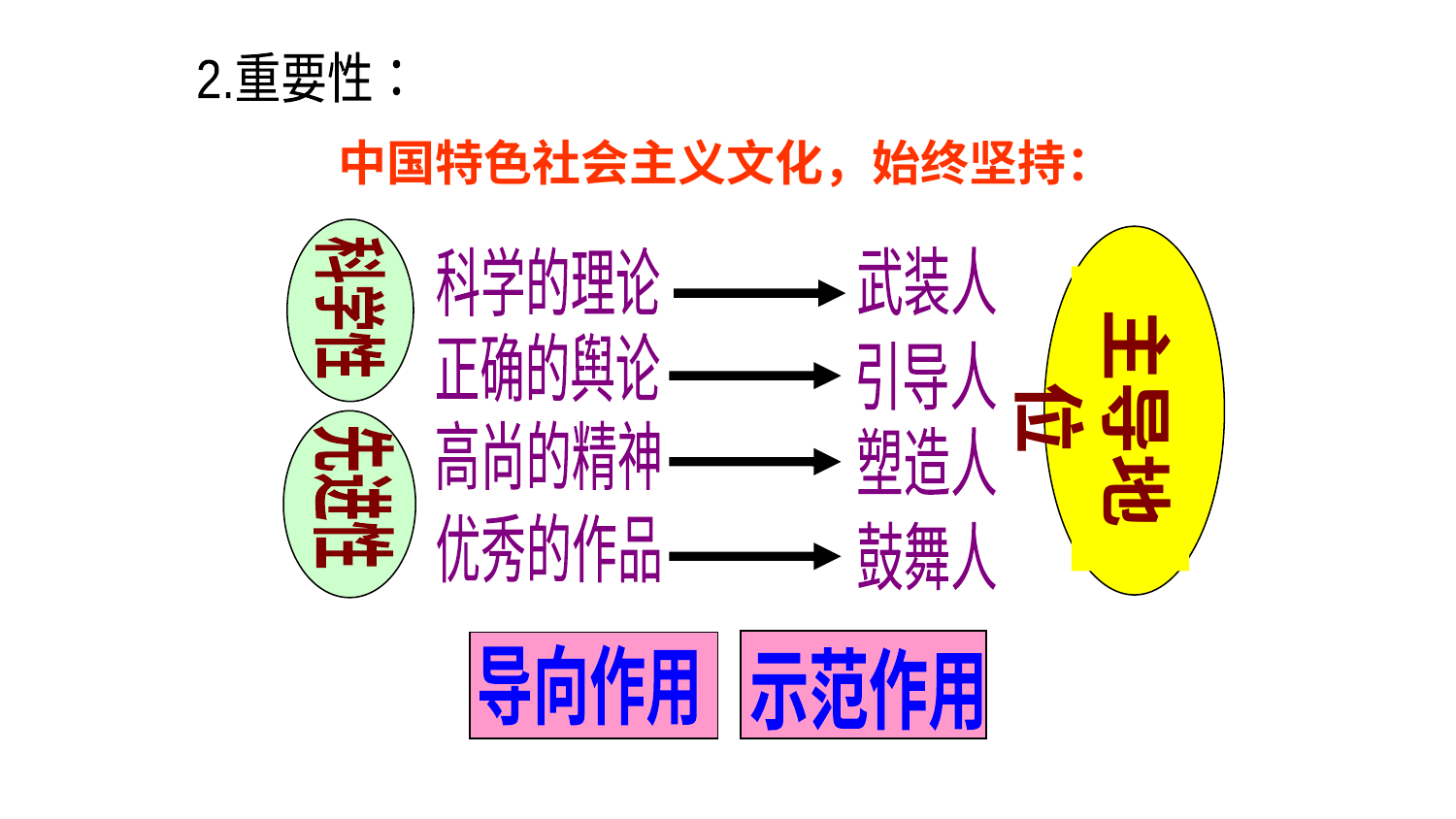

2.重要性：
中国特色社会主义文化，始终坚持：

科学性

主导地位
科学的理论
武装人

正确的舆论
引导人

先进性
高尚的精神
塑造人

优秀的作品
鼓舞人

示范作用

导向作用